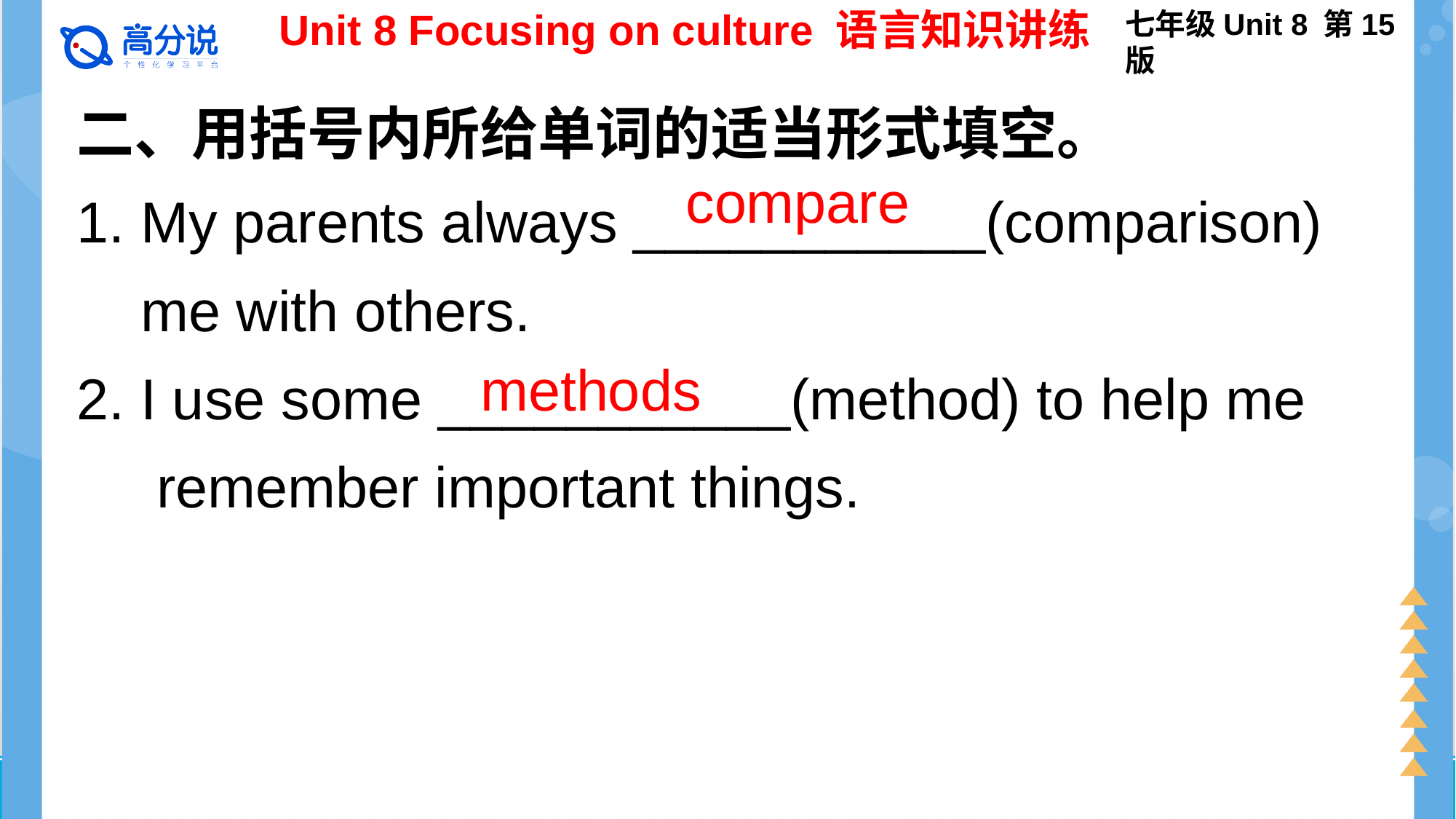

七年级Unit 8 第15版
Unit 8 Focusing on culture 语言知识讲练
二、用括号内所给单词的适当形式填空。
1. My parents always ___________(comparison)
    me with others.
2. I use some ___________(method) to help me
     remember important things.
 compare
methods